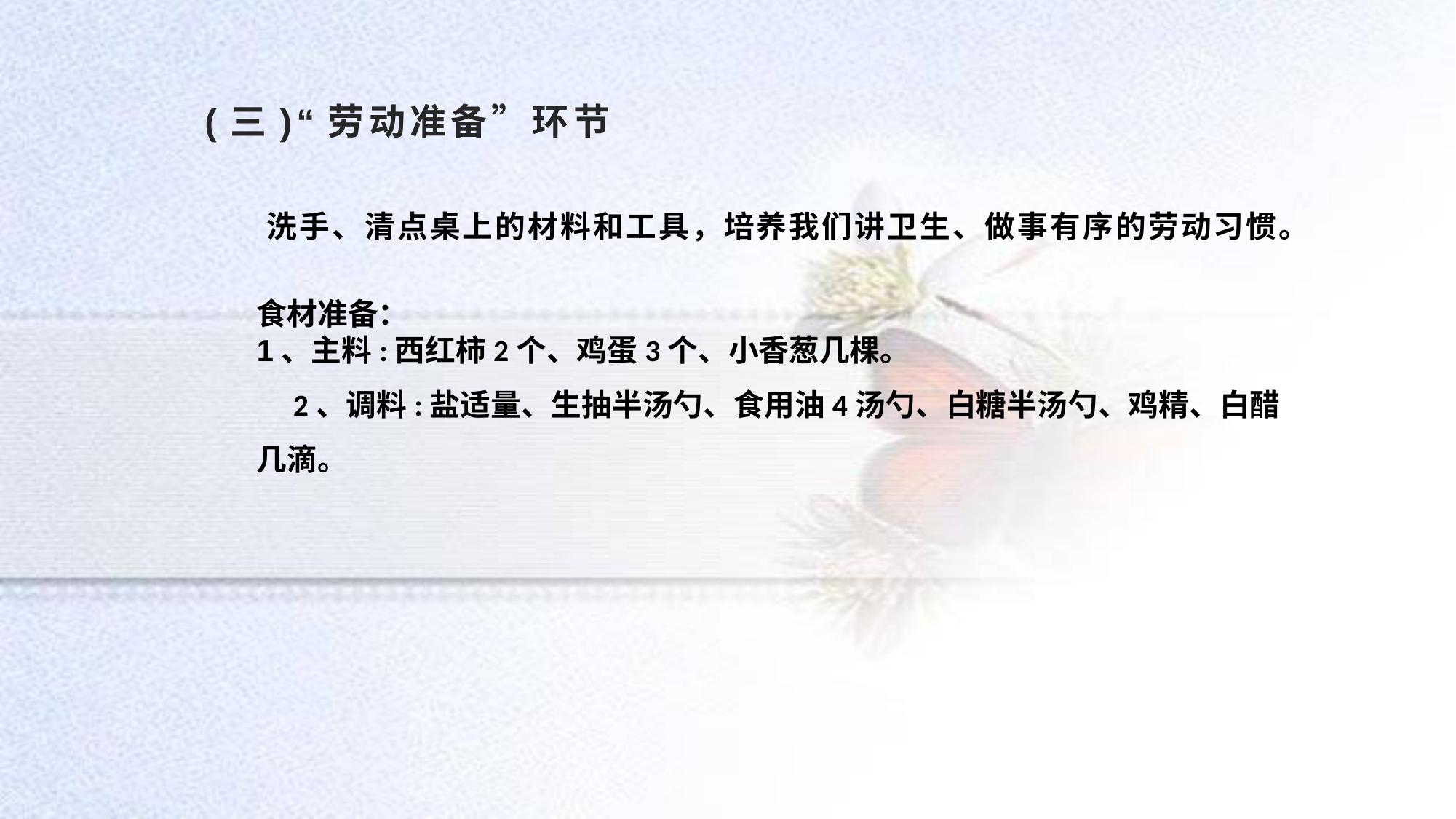

# (三)“劳动准备”环节
      洗手、清点桌上的材料和工具，培养我们讲卫生、做事有序的劳动习惯。
食材准备：1、主料:西红柿2个、鸡蛋3个、小香葱几棵。2、调料:盐适量、生抽半汤勺、食用油4汤勺、白糖半汤勺、鸡精、白醋几滴。